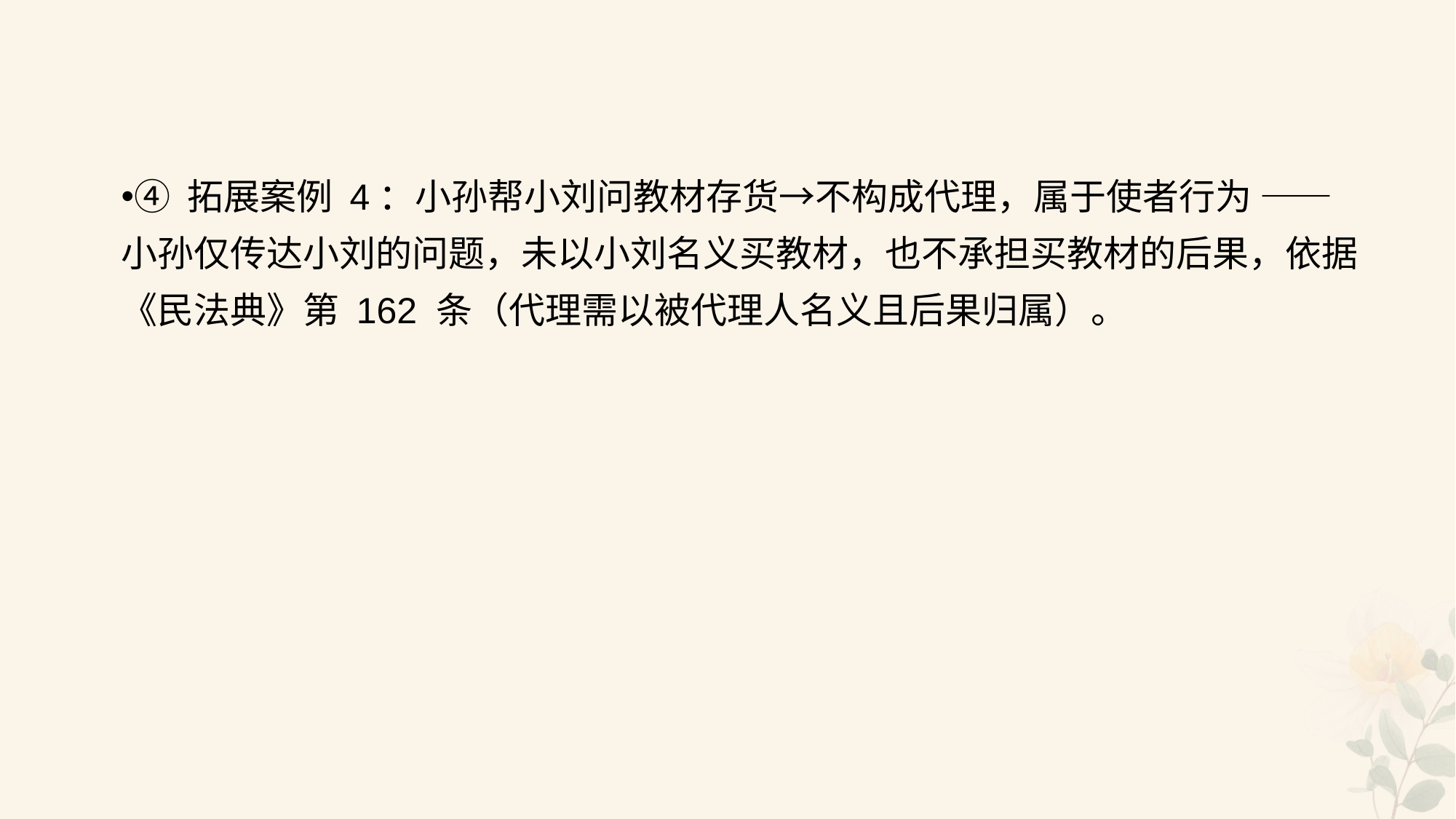

#
④ 拓展案例 4：小孙帮小刘问教材存货→不构成代理，属于使者行为 —— 小孙仅传达小刘的问题，未以小刘名义买教材，也不承担买教材的后果，依据《民法典》第 162 条（代理需以被代理人名义且后果归属）。